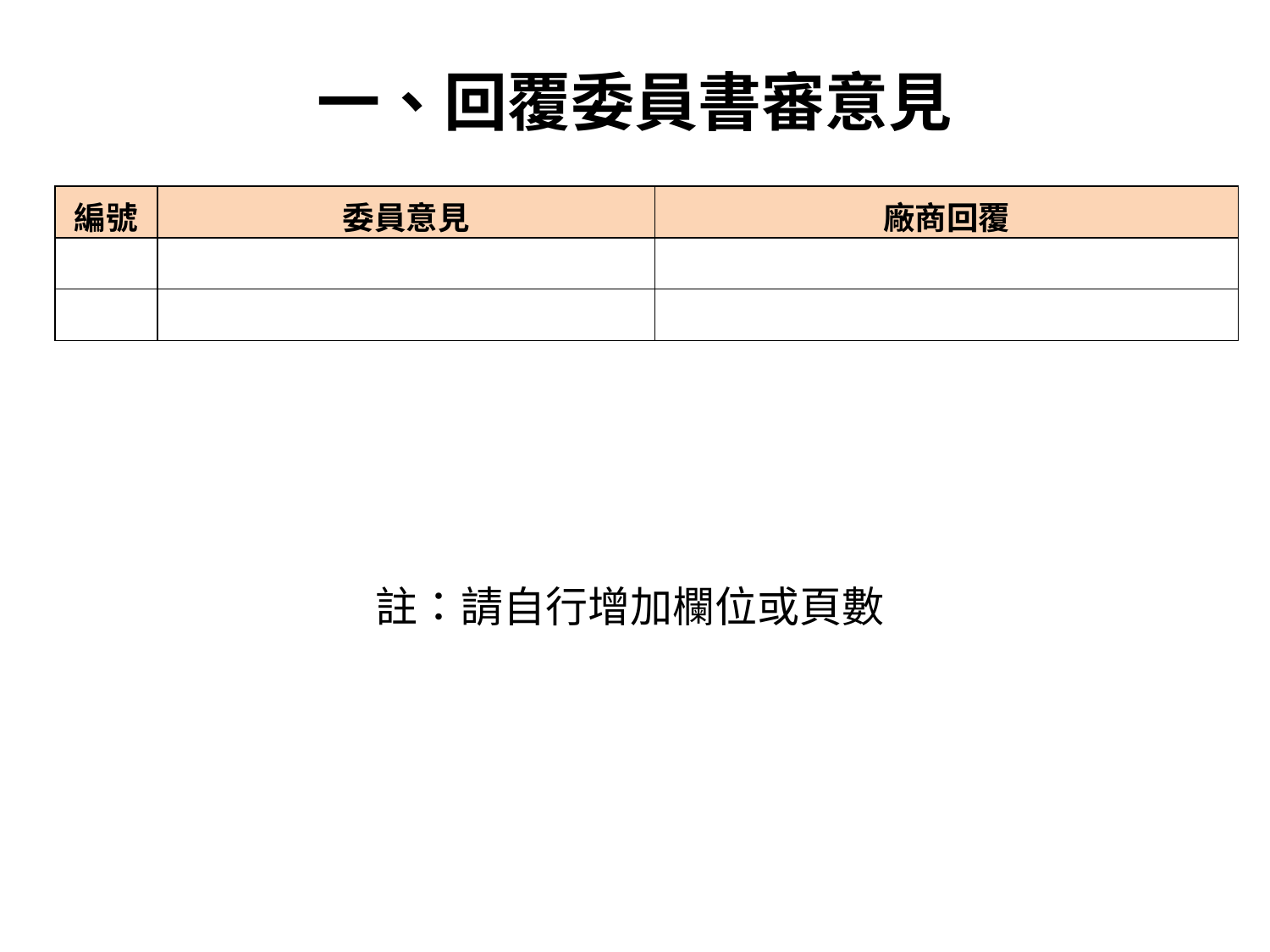

一、回覆委員書審意見
| 編號 | 委員意見 | 廠商回覆 |
| --- | --- | --- |
|  |  |  |
|  |  |  |
註：請自行增加欄位或頁數